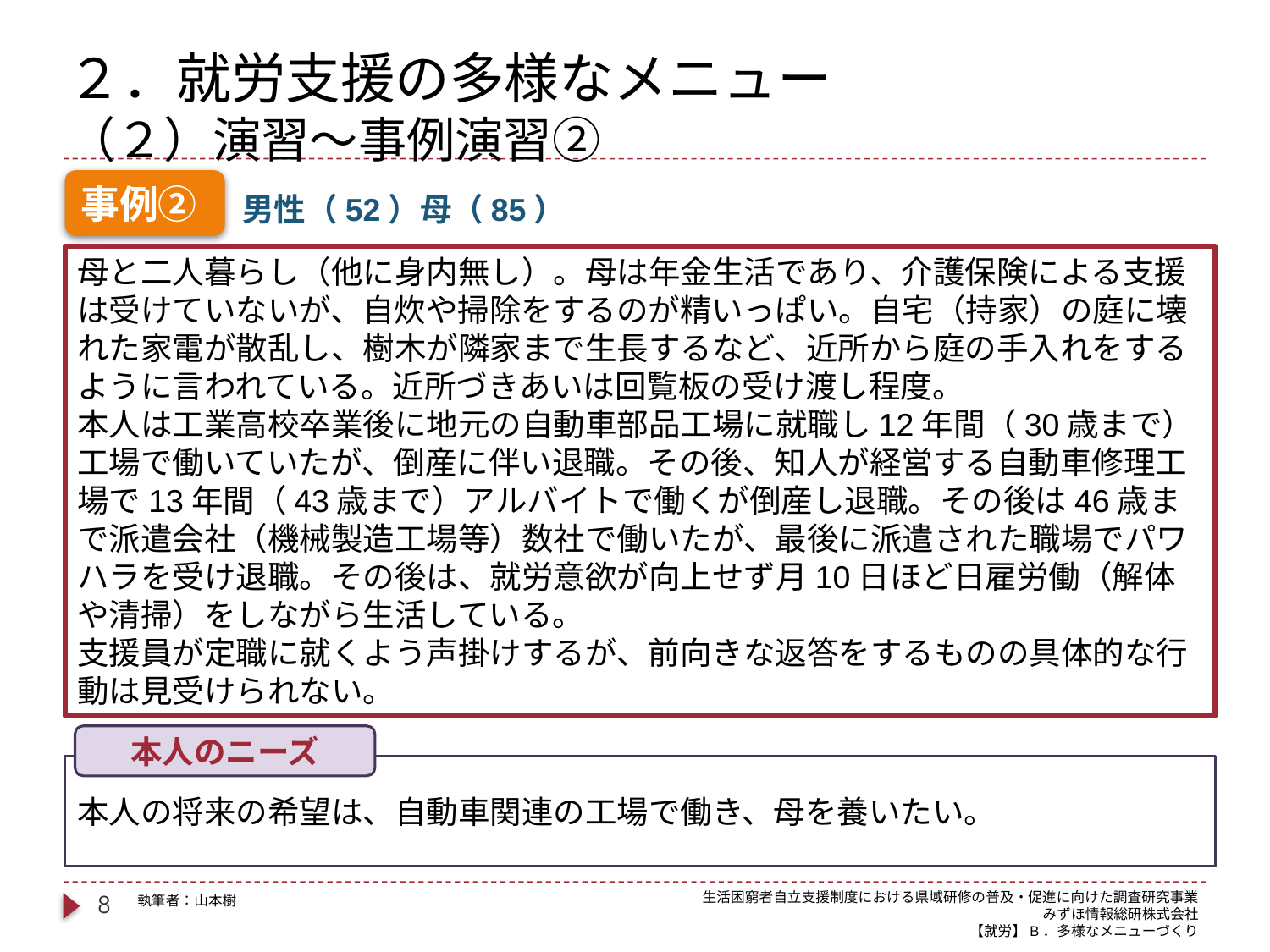

# ２．就労支援の多様なメニュー （２）演習～事例演習②
事例②
男性（52）母（85）
母と二人暮らし（他に身内無し）。母は年金生活であり、介護保険による支援は受けていないが、自炊や掃除をするのが精いっぱい。自宅（持家）の庭に壊れた家電が散乱し、樹木が隣家まで生長するなど、近所から庭の手入れをするように言われている。近所づきあいは回覧板の受け渡し程度。
本人は工業高校卒業後に地元の自動車部品工場に就職し12年間（30歳まで）工場で働いていたが、倒産に伴い退職。その後、知人が経営する自動車修理工場で13年間（43歳まで）アルバイトで働くが倒産し退職。その後は46歳まで派遣会社（機械製造工場等）数社で働いたが、最後に派遣された職場でパワハラを受け退職。その後は、就労意欲が向上せず月10日ほど日雇労働（解体や清掃）をしながら生活している。
支援員が定職に就くよう声掛けするが、前向きな返答をするものの具体的な行動は見受けられない。
本人のニーズ
本人の将来の希望は、自動車関連の工場で働き、母を養いたい。
8
生活困窮者自立支援制度における県域研修の普及・促進に向けた調査研究事業
みずほ情報総研株式会社
【就労】B．多様なメニューづくり
執筆者：山本樹